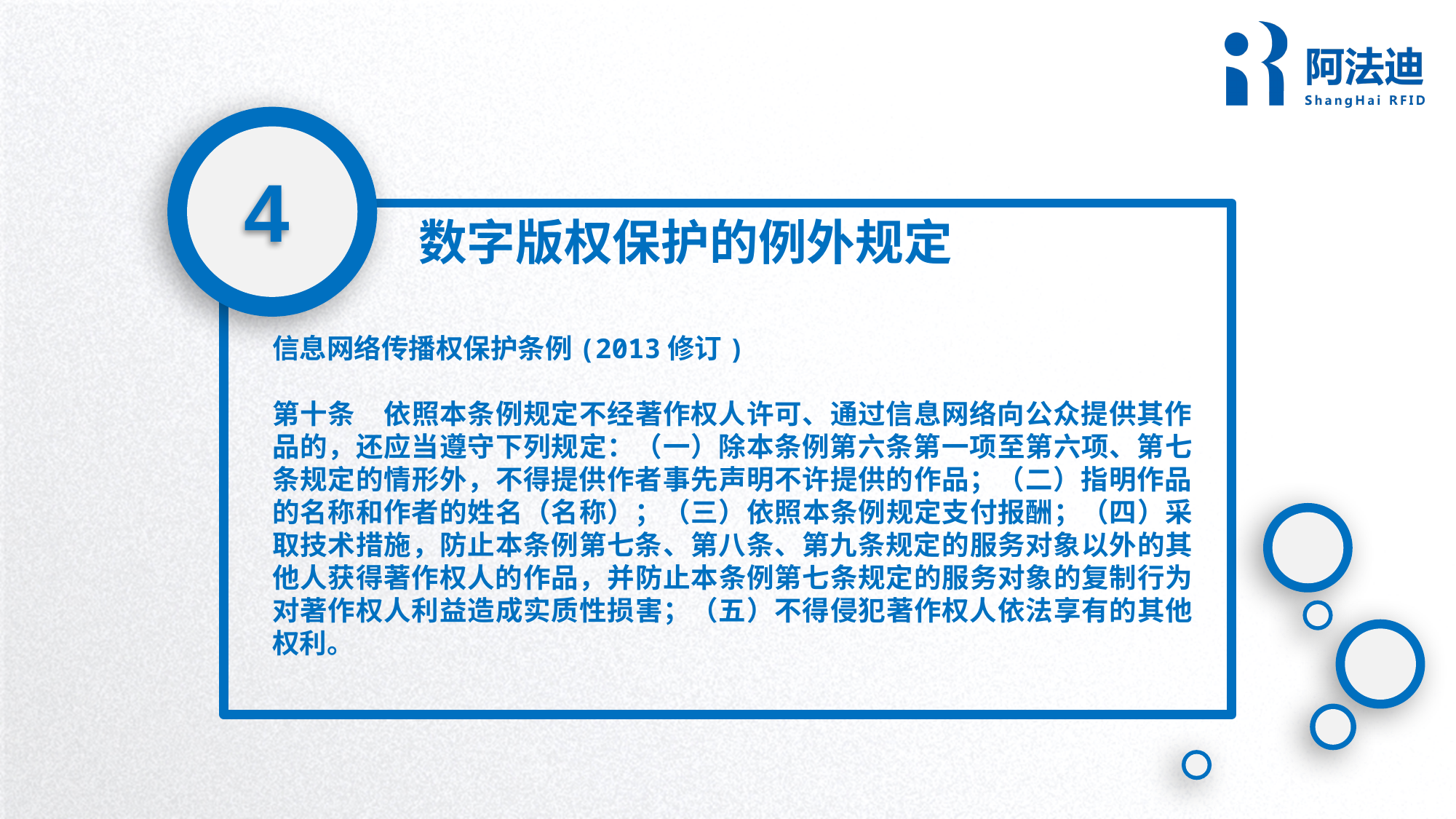

4

数字版权保护的例外规定
信息网络传播权保护条例(2013修订)

第十条　依照本条例规定不经著作权人许可、通过信息网络向公众提供其作品的，还应当遵守下列规定：（一）除本条例第六条第一项至第六项、第七条规定的情形外，不得提供作者事先声明不许提供的作品；（二）指明作品的名称和作者的姓名（名称）；（三）依照本条例规定支付报酬；（四）采取技术措施，防止本条例第七条、第八条、第九条规定的服务对象以外的其他人获得著作权人的作品，并防止本条例第七条规定的服务对象的复制行为对著作权人利益造成实质性损害；（五）不得侵犯著作权人依法享有的其他权利。

延时符